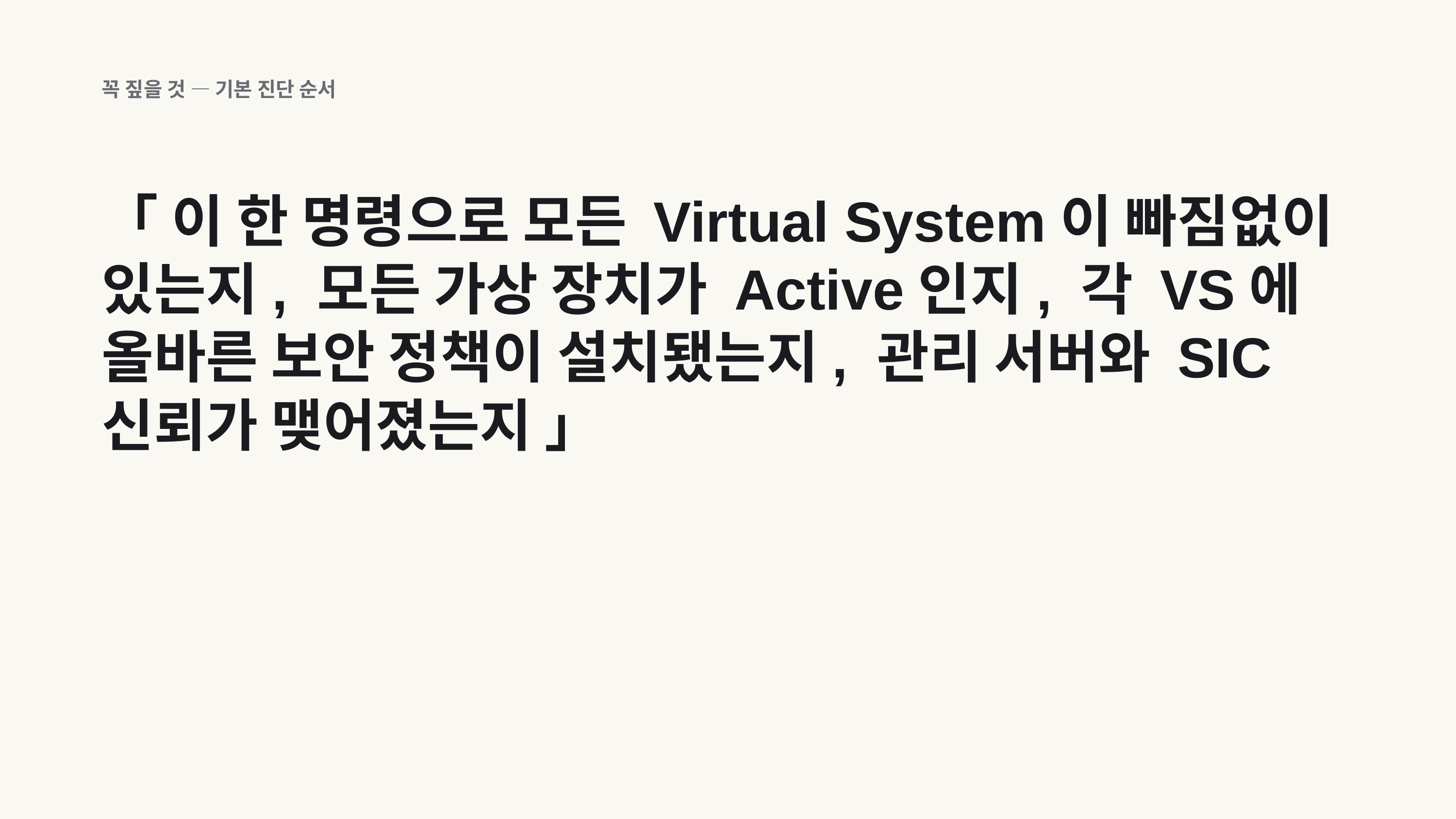

꼭 짚을 것 — 기본 진단 순서
「 이 한 명령으로 모든 Virtual System이 빠짐없이 있는지, 모든 가상 장치가 Active인지, 각 VS에 올바른 보안 정책이 설치됐는지, 관리 서버와 SIC 신뢰가 맺어졌는지 」